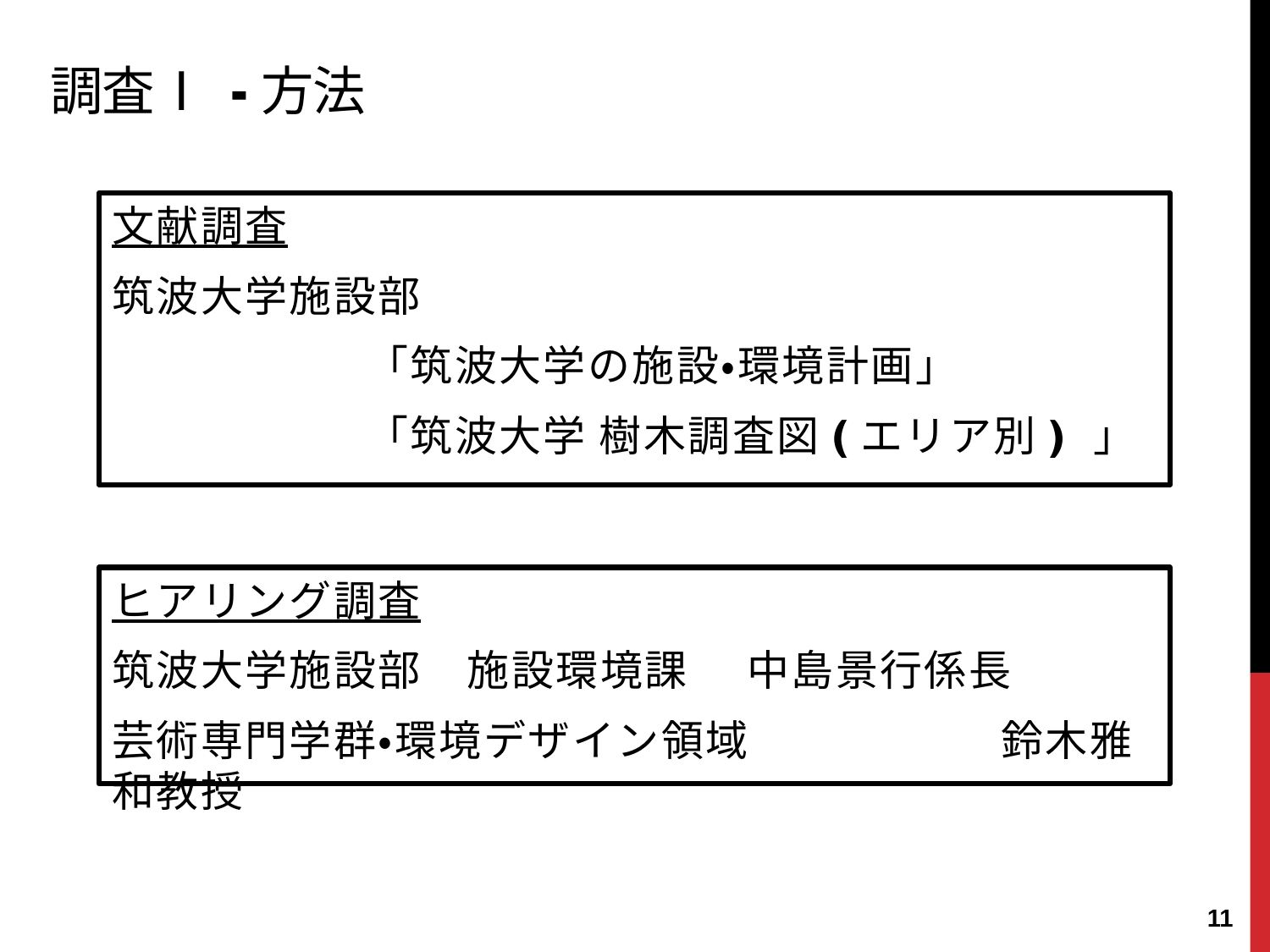

# 調査Ⅰ -方法

文献調査
筑波大学施設部
		「筑波大学の施設・環境計画」
		「筑波大学 樹木調査図(エリア別) 」
ヒアリング調査
筑波大学施設部　施設環境課	中島景行係長
芸術専門学群・環境デザイン領域		鈴木雅和教授
11